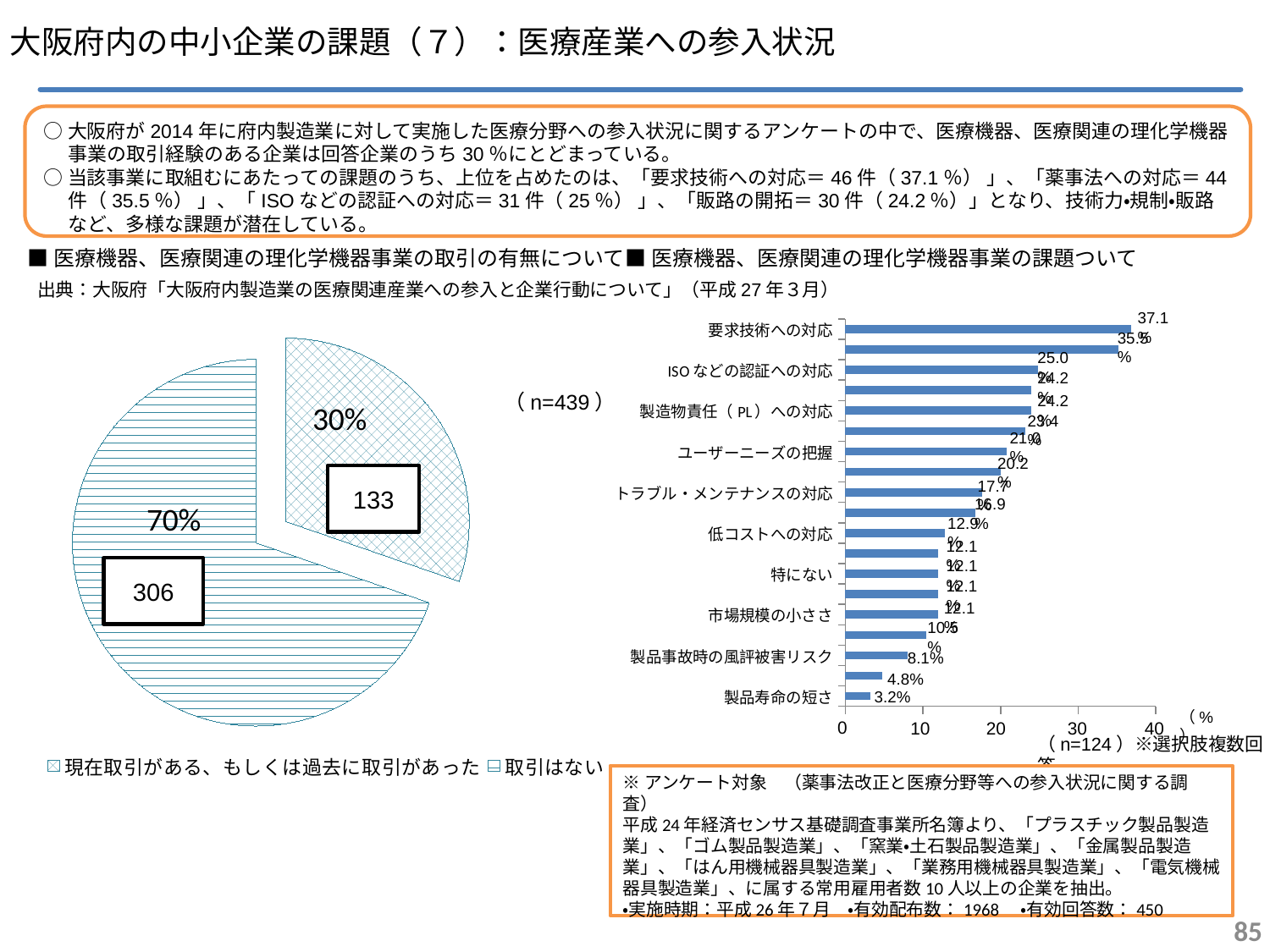

大阪府内の中小企業の課題（７）：医療産業への参入状況
○大阪府が2014年に府内製造業に対して実施した医療分野への参入状況に関するアンケートの中で、医療機器、医療関連の理化学機器事業の取引経験のある企業は回答企業のうち30％にとどまっている。
○当該事業に取組むにあたっての課題のうち、上位を占めたのは、「要求技術への対応＝46件（37.1％） 」、「薬事法への対応＝44件（35.5％） 」、「ISOなどの認証への対応＝31件（25％） 」、「販路の開拓＝30件（24.2％）」となり、技術力・規制・販路など、多様な課題が潜在している。
■医療機器、医療関連の理化学機器事業の取引の有無について
■医療機器、医療関連の理化学機器事業の課題ついて
出典：大阪府「大阪府内製造業の医療関連産業への参入と企業行動について」（平成27年３月）

### Chart

| Category |  |
|---|---|
| 製品寿命の短さ | 4.0 |
| 事業成功確率の低さ | 6.0 |
| 製品事故時の風評被害リスク | 10.0 |
| 事業可能性の判断 | 13.0 |
| 市場規模の小ささ | 15.0 |
| 特許への対応 | 15.0 |
| 特にない | 15.0 |
| わからない | 15.0 |
| 低コストへの対応 | 16.0 |
| 事業化機関の長さ | 21.0 |
| トラブル・メンテナンスの対応 | 22.0 |
| 事業化費用の負担 | 25.0 |
| ユーザーニーズの把握 | 26.0 |
| 必要人材の確保 | 29.0 |
| 製造物責任（PL）への対応 | 30.0 |
| 販路の開拓 | 30.0 |
| ISOなどの認証への対応 | 31.0 |
| 薬事法への対応 | 44.0 |
| 要求技術への対応 | 46.0 |

### Chart

| Category |  |
|---|---|
| 現在取引がある、もしくは過去に取引があった | 133.0 |
| 取引はない | 306.0 |
（n=439）
133
306
37.1%
35.5%
25.0%
24.2%
24.2%
23.4%
21.0%
20.2%
17.7%
16.9%
12.9%
12.1%
12.1%
12.1%
12.1%
10.5%
8.1%
4.8%
3.2%
0
10
20
30
40
（%）
（n=124）※選択肢複数回答
※アンケート対象　（薬事法改正と医療分野等への参入状況に関する調査）
平成24年経済センサス基礎調査事業所名簿より、「プラスチック製品製造業」、「ゴム製品製造業」、「窯業・土石製品製造業」、「金属製品製造業」、「はん用機械器具製造業」、「業務用機械器具製造業」、「電気機械器具製造業」、に属する常用雇用者数10人以上の企業を抽出。
・実施時期：平成26年７月　・有効配布数：1968　・有効回答数：450
85